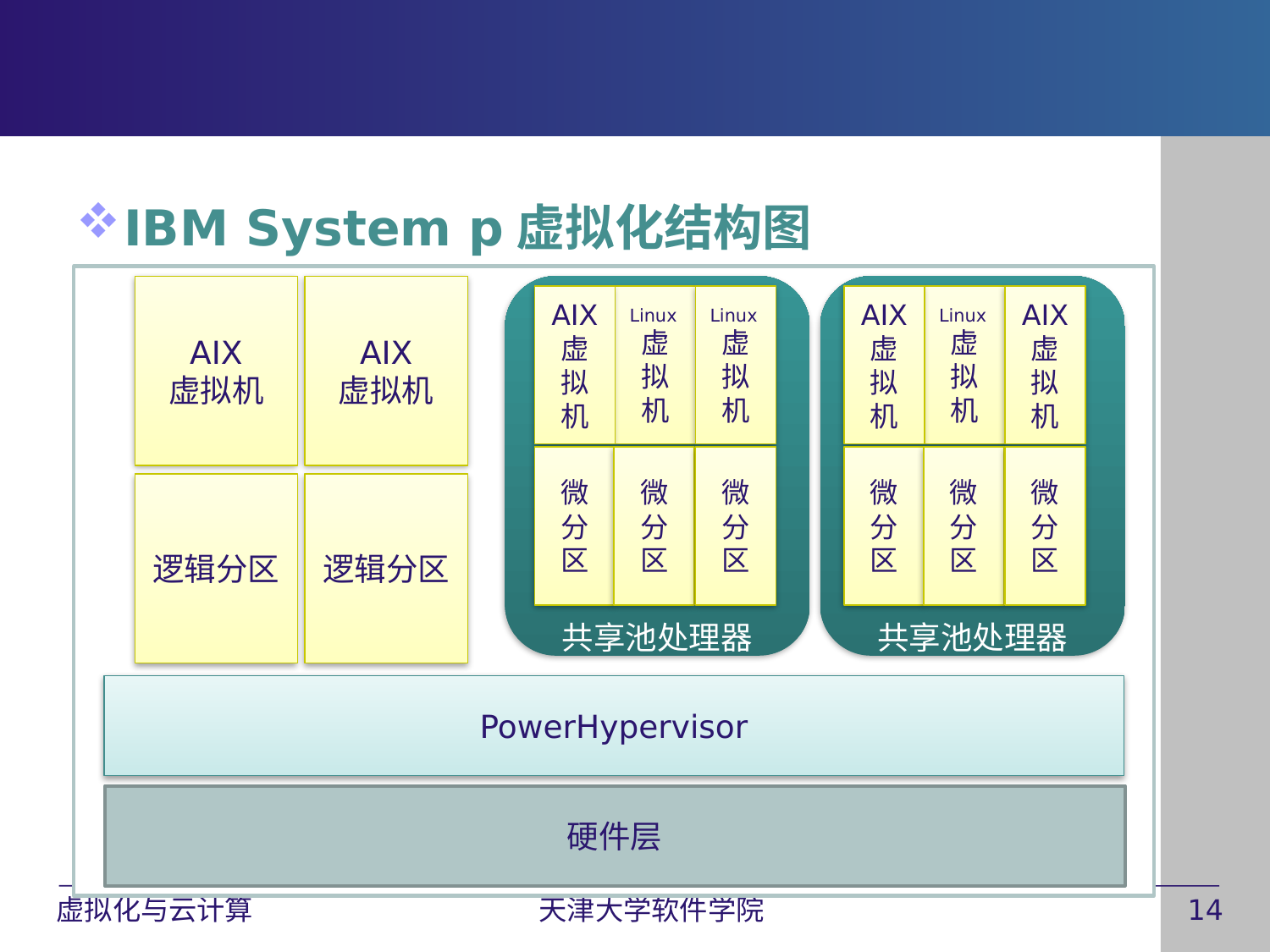

#
IBM System p虚拟化结构图

AIX
虚拟机
AIX
虚拟机

共享池处理器

共享池处理器
Linux虚拟机
AIX
虚拟机
Linux虚拟机
Linux虚拟机
AIX
虚拟机
AIX
虚拟机
微分区
微分区
微分区
微分区
微分区
微分区
逻辑分区
逻辑分区
PowerHypervisor
硬件层